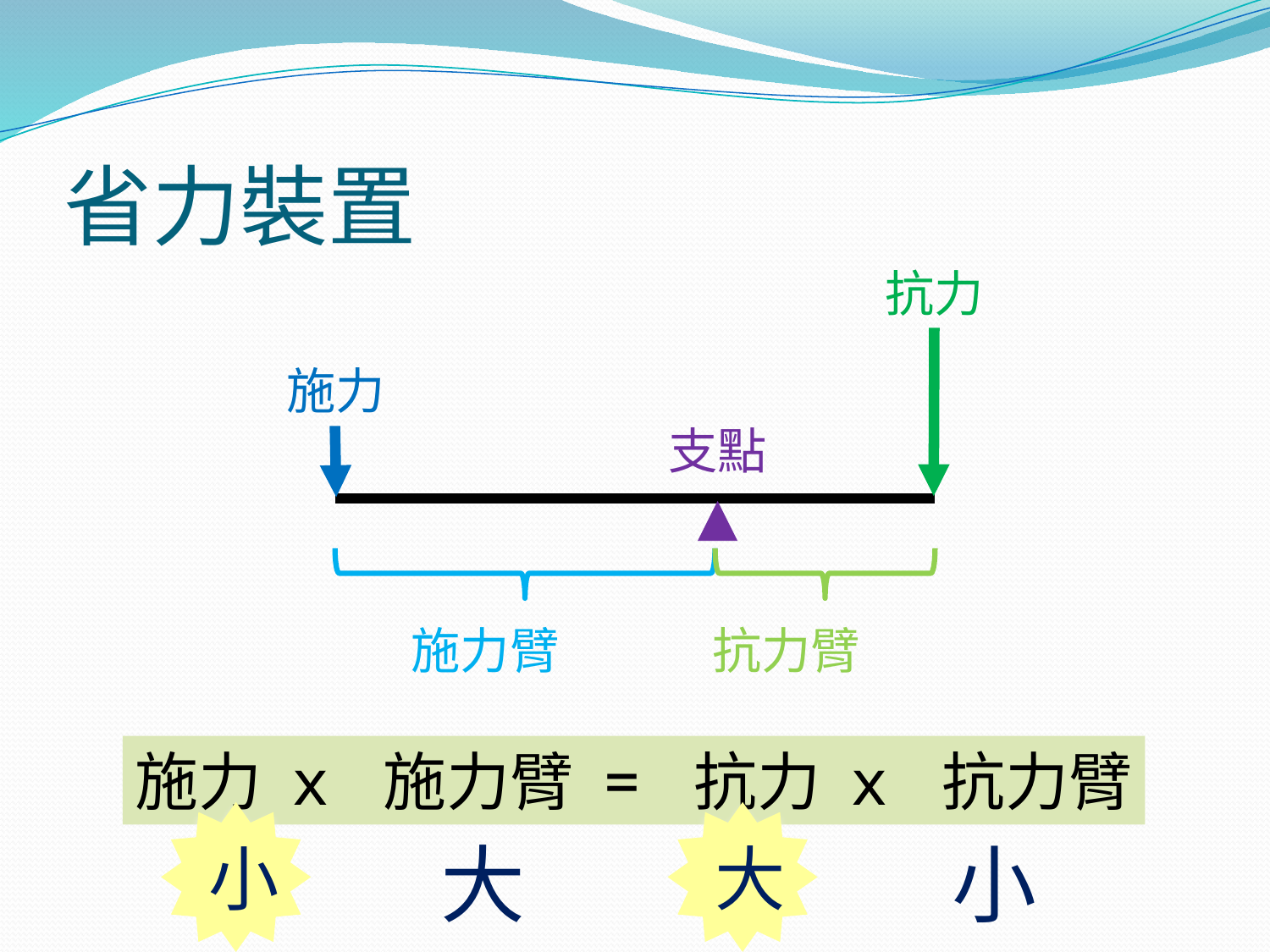

# 省力裝置
抗力
施力

支點

施力臂
抗力臂
施力 x 施力臂 = 抗力 x 抗力臂
小
大
大
小